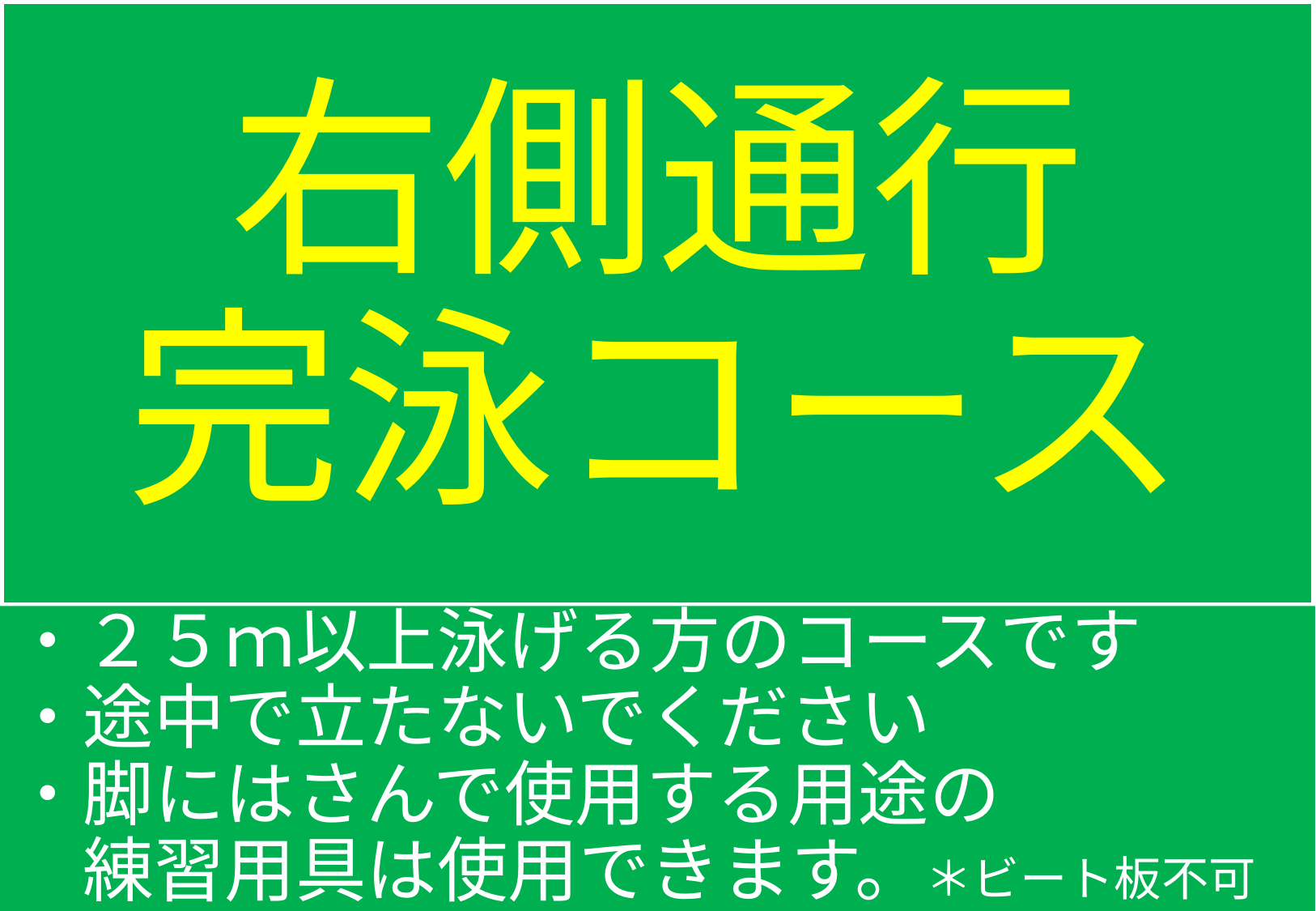

# 右側通行 完泳コース

・２５ｍ以上泳げる方のコースです
・途中で立たないでください
・脚にはさんで使用する用途の
　練習用具は使用できます。＊ビート板不可